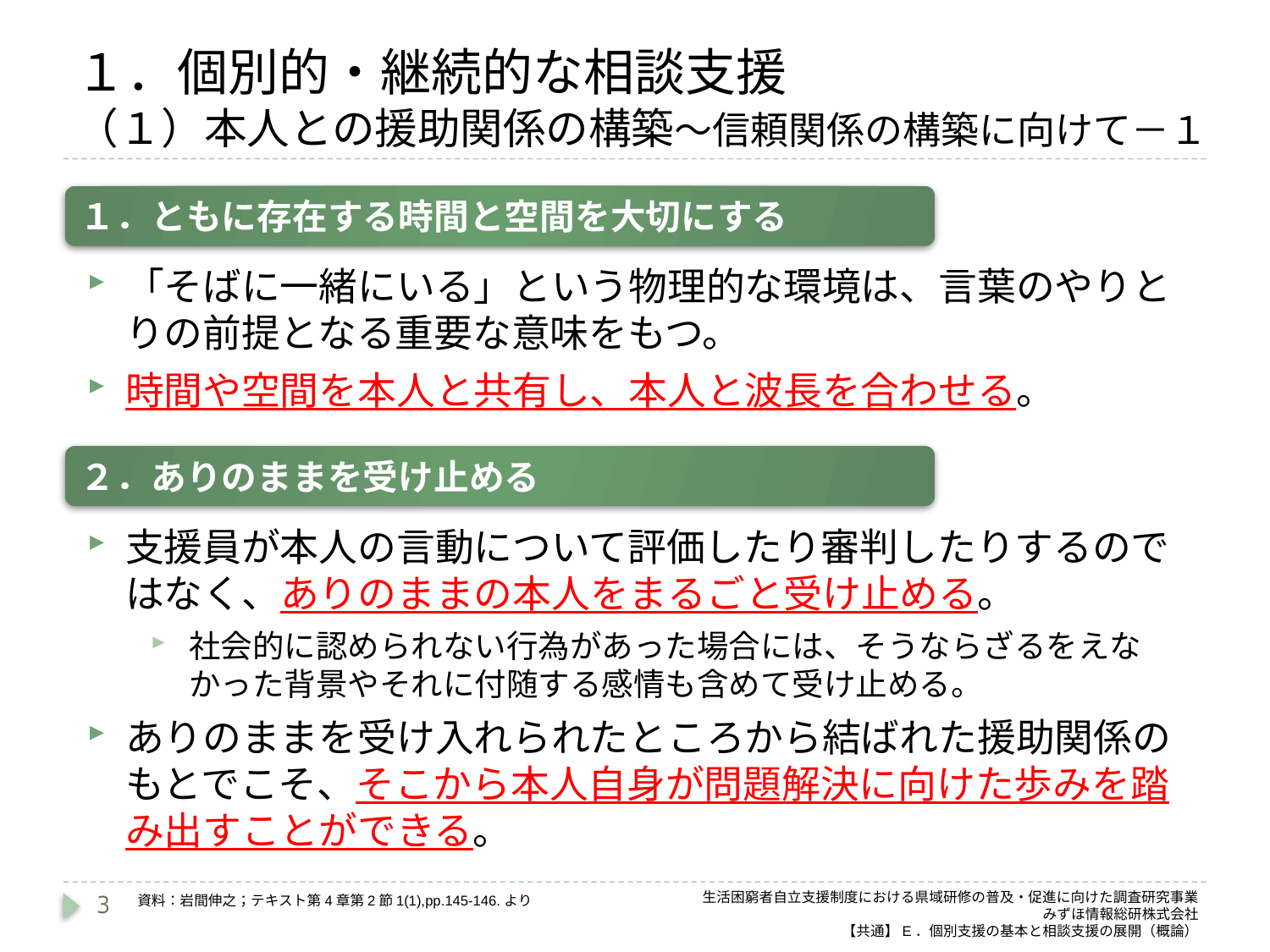

# １．個別的・継続的な相談支援 （１）本人との援助関係の構築～信頼関係の構築に向けて－１
１．ともに存在する時間と空間を大切にする
「そばに一緒にいる」という物理的な環境は、言葉のやりとりの前提となる重要な意味をもつ。
時間や空間を本人と共有し、本人と波長を合わせる。

２．ありのままを受け止める
支援員が本人の言動について評価したり審判したりするのではなく、ありのままの本人をまるごと受け止める。
社会的に認められない行為があった場合には、そうならざるをえなかった背景やそれに付随する感情も含めて受け止める。
ありのままを受け入れられたところから結ばれた援助関係のもとでこそ、そこから本人自身が問題解決に向けた歩みを踏み出すことができる。
3
生活困窮者自立支援制度における県域研修の普及・促進に向けた調査研究事業
みずほ情報総研株式会社
【共通】E．個別支援の基本と相談支援の展開（概論）
資料：岩間伸之；テキスト第4章第2節1(1),pp.145-146.より